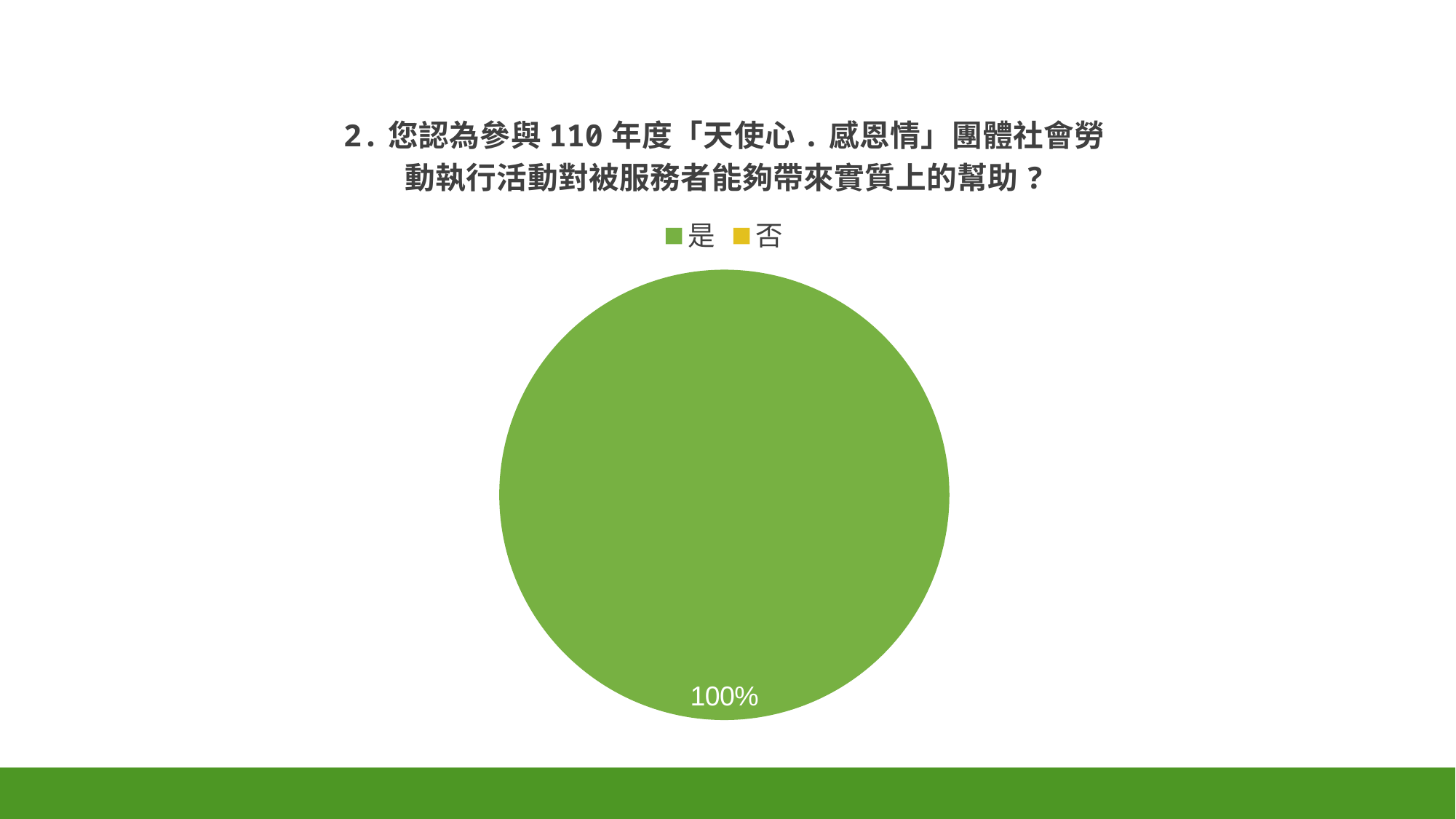

### Chart: 2.您認為參與110年度「天使心.感恩情」團體社會勞動執行活動對被服務者能夠帶來實質上的幫助?

| Category | 銷售 |
|---|---|
| 是 | 69.0 |
| 否 | 0.0 |